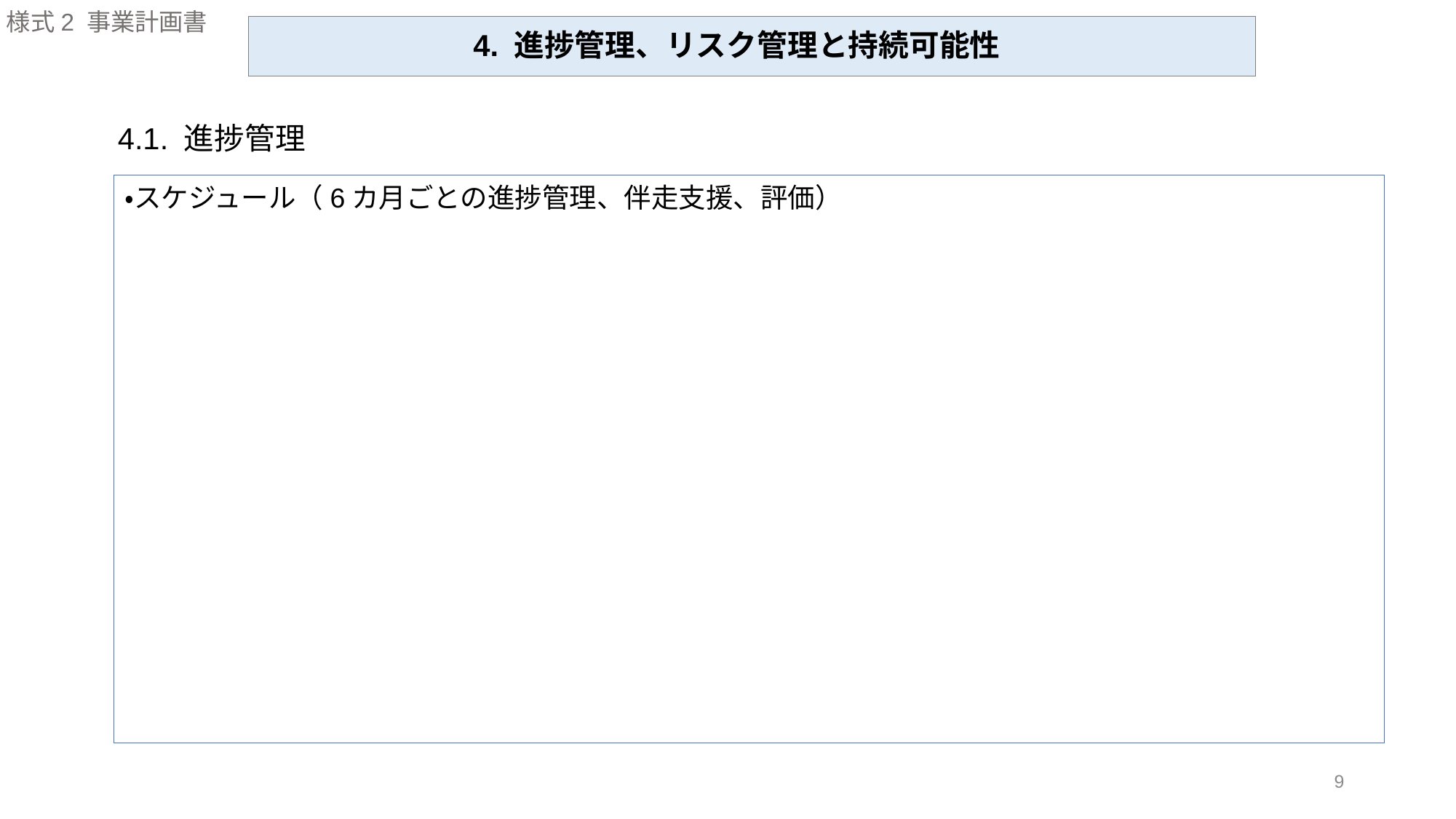

様式2 事業計画書
4. 進捗管理、リスク管理と持続可能性
4.1. 進捗管理
・スケジュール（6カ月ごとの進捗管理、伴走支援、評価）

9